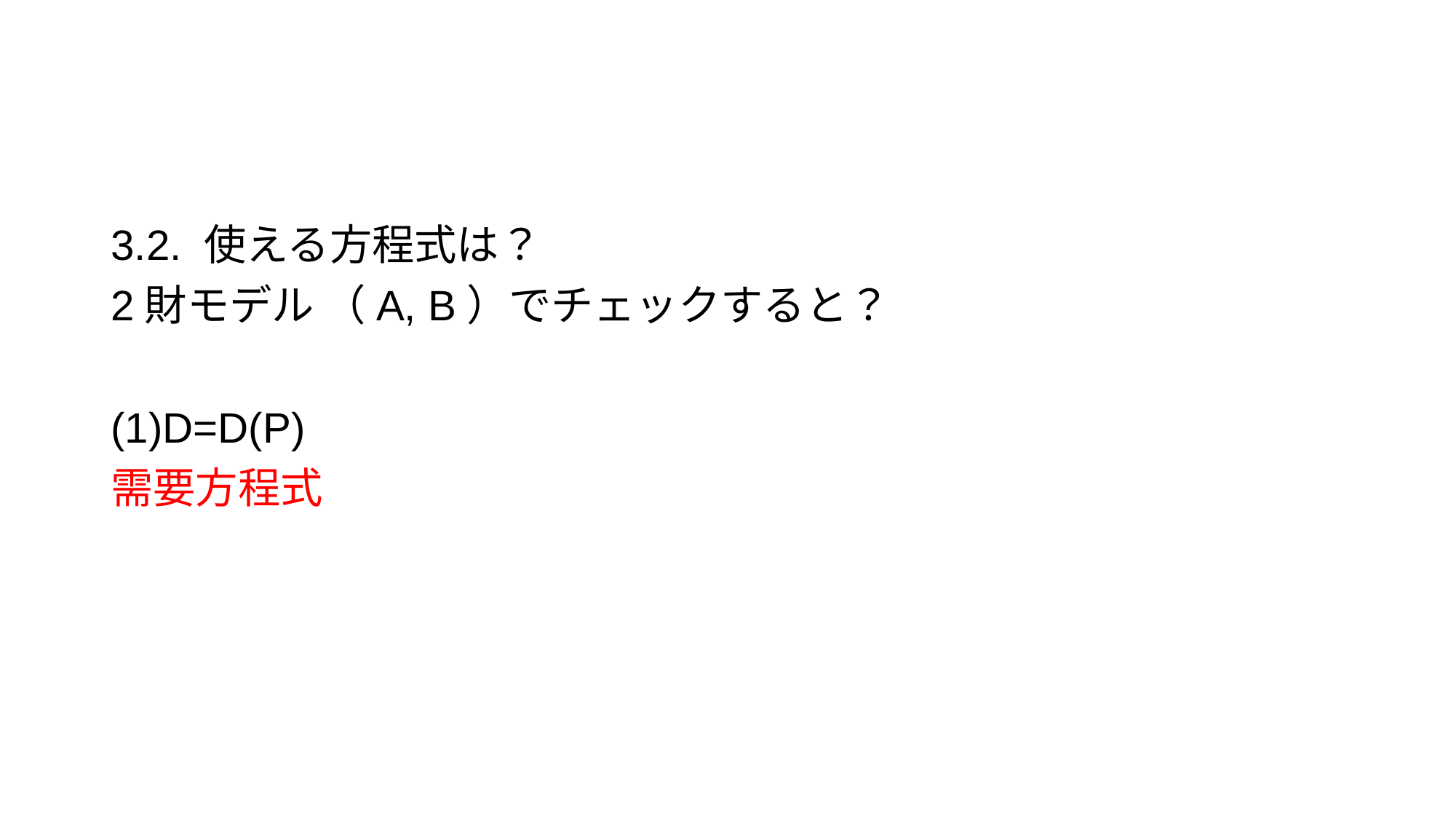

#
3.2. 使える方程式は？
2財モデル （A, B）でチェックすると？

(1)D=D(P)
需要方程式